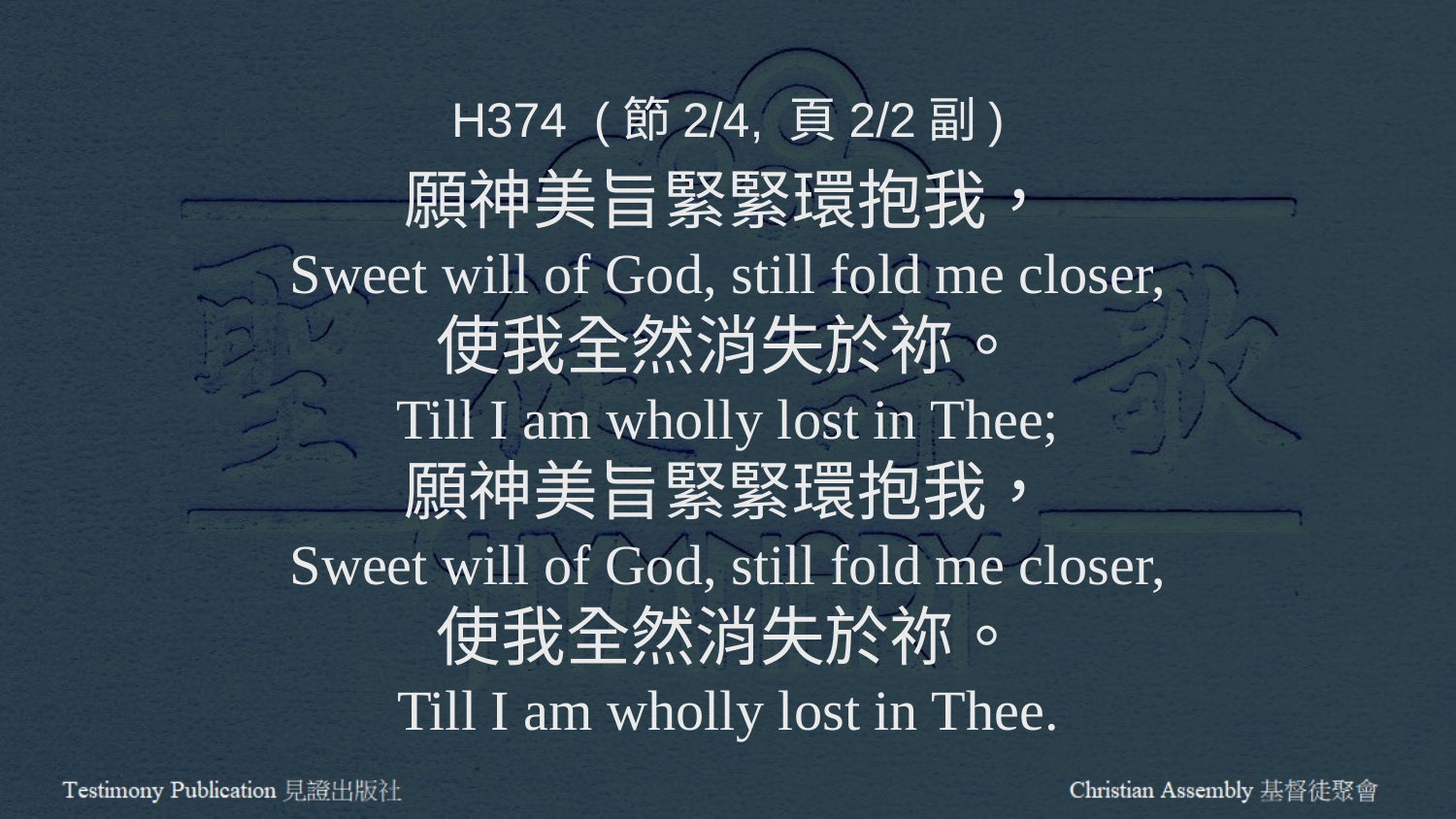

H374  (節2/4, 頁2/2副)
願神美旨緊緊環抱我，
Sweet will of God, still fold me closer,
使我全然消失於祢。
Till I am wholly lost in Thee;
願神美旨緊緊環抱我，
Sweet will of God, still fold me closer,
使我全然消失於祢。
Till I am wholly lost in Thee.